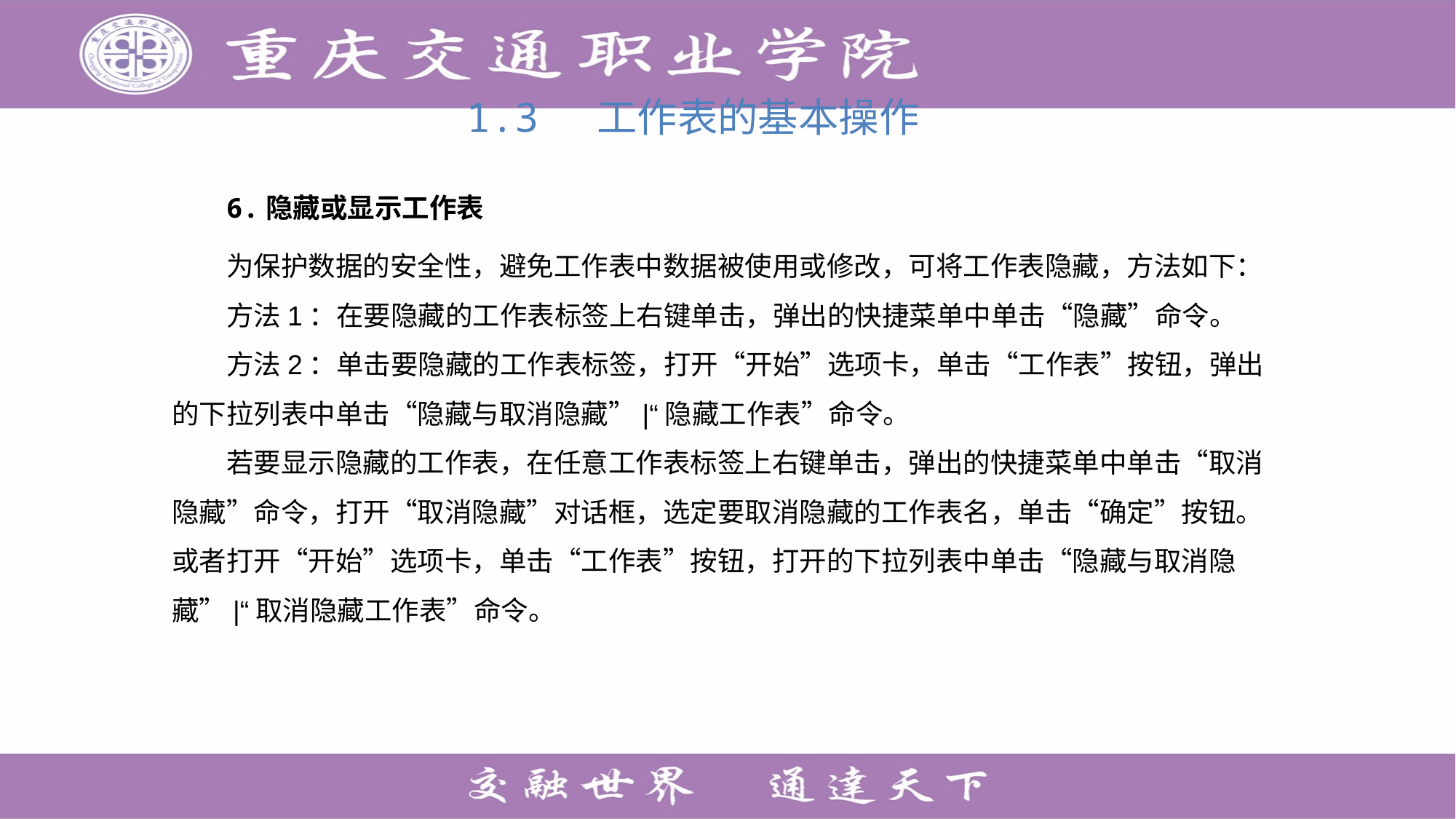

# 1.3  工作表的基本操作
6.隐藏或显示工作表
为保护数据的安全性，避免工作表中数据被使用或修改，可将工作表隐藏，方法如下：
方法1：在要隐藏的工作表标签上右键单击，弹出的快捷菜单中单击“隐藏”命令。
方法2：单击要隐藏的工作表标签，打开“开始”选项卡，单击“工作表”按钮，弹出的下拉列表中单击“隐藏与取消隐藏”|“隐藏工作表”命令。
若要显示隐藏的工作表，在任意工作表标签上右键单击，弹出的快捷菜单中单击“取消隐藏”命令，打开“取消隐藏”对话框，选定要取消隐藏的工作表名，单击“确定”按钮。或者打开“开始”选项卡，单击“工作表”按钮，打开的下拉列表中单击“隐藏与取消隐藏”|“取消隐藏工作表”命令。